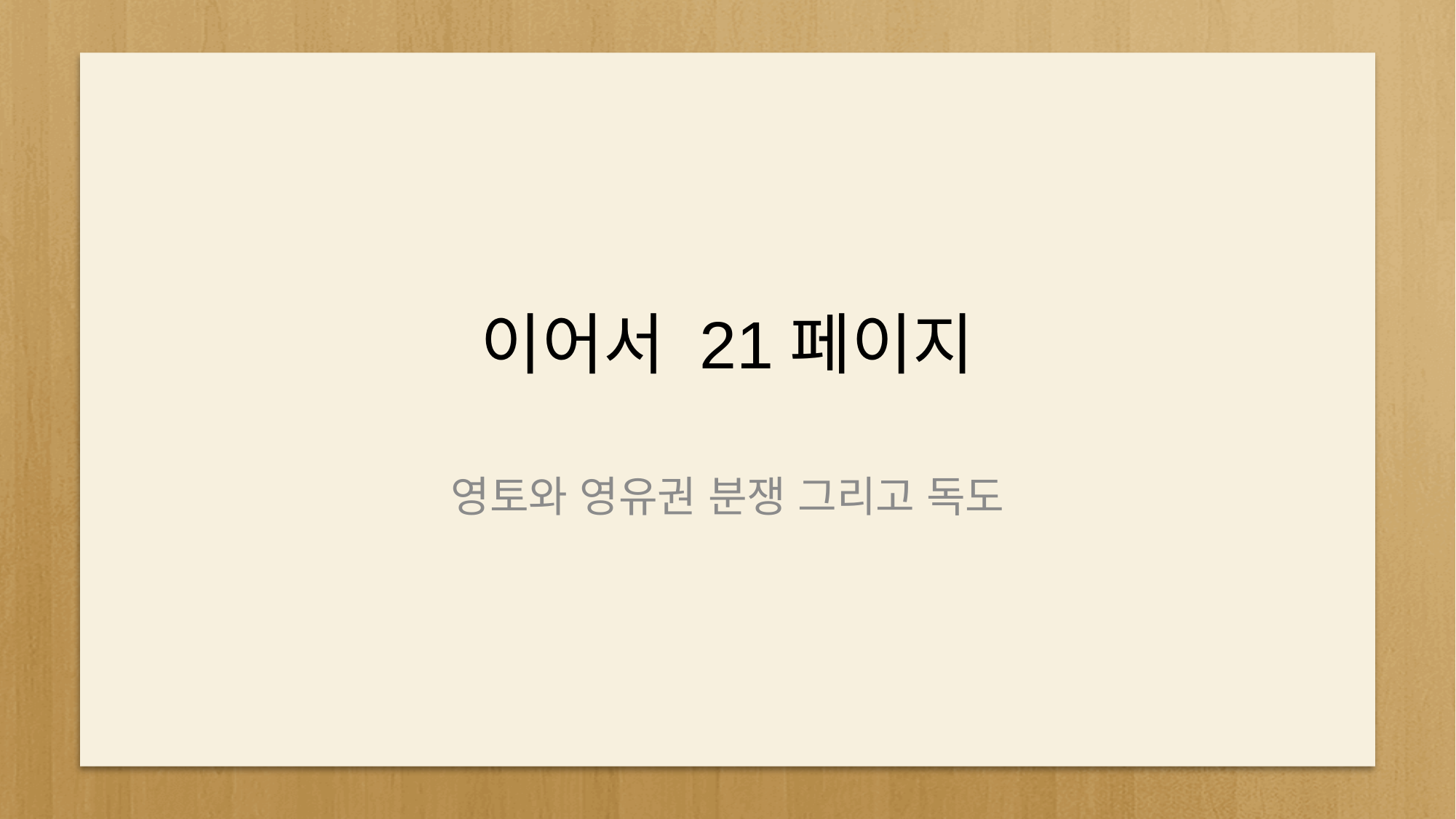

# 이어서 21페이지
영토와 영유권 분쟁 그리고 독도